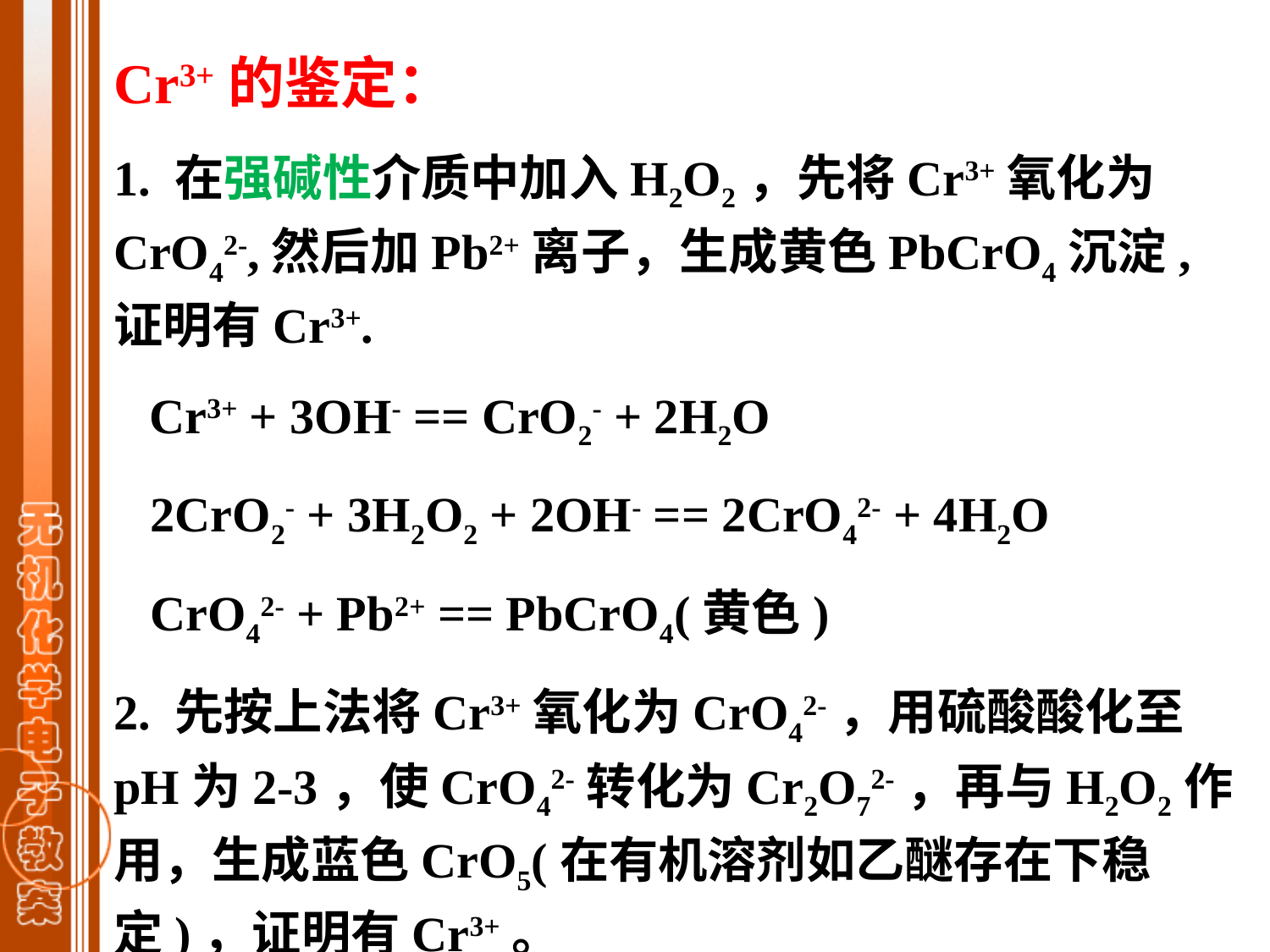

Cr3+的鉴定：
1. 在强碱性介质中加入H2O2，先将Cr3+氧化为CrO42-,然后加Pb2+离子，生成黄色PbCrO4沉淀, 证明有Cr3+.
     Cr3+ + 3OH- == CrO2- + 2H2O
   2CrO2- + 3H2O2 + 2OH- == 2CrO42- + 4H2O
   CrO42- + Pb2+ == PbCrO4(黄色)
2. 先按上法将Cr3+氧化为CrO42-，用硫酸酸化至pH为2-3，使CrO42-转化为Cr2O72-，再与H2O2作用，生成蓝色CrO5(在有机溶剂如乙醚存在下稳定)，证明有Cr3+。
165